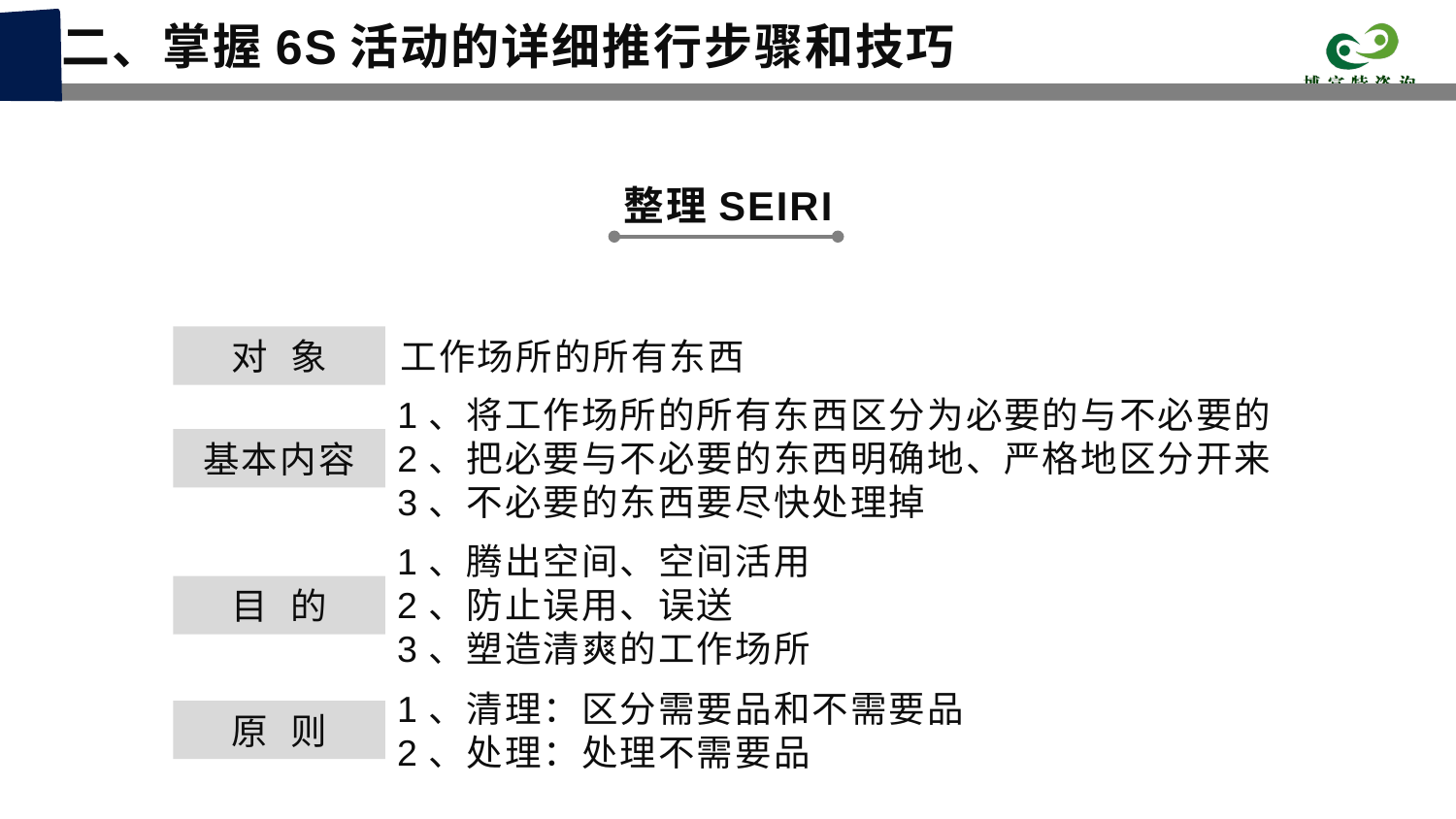

二、掌握6S活动的详细推行步骤和技巧
整理SEIRI
对  象
工作场所的所有东西
1、将工作场所的所有东西区分为必要的与不必要的
2、把必要与不必要的东西明确地、严格地区分开来
3、不必要的东西要尽快处理掉
基本内容
1、腾出空间、空间活用
2、防止误用、误送
3、塑造清爽的工作场所
目  的
1、清理：区分需要品和不需要品
2、处理：处理不需要品
原  则